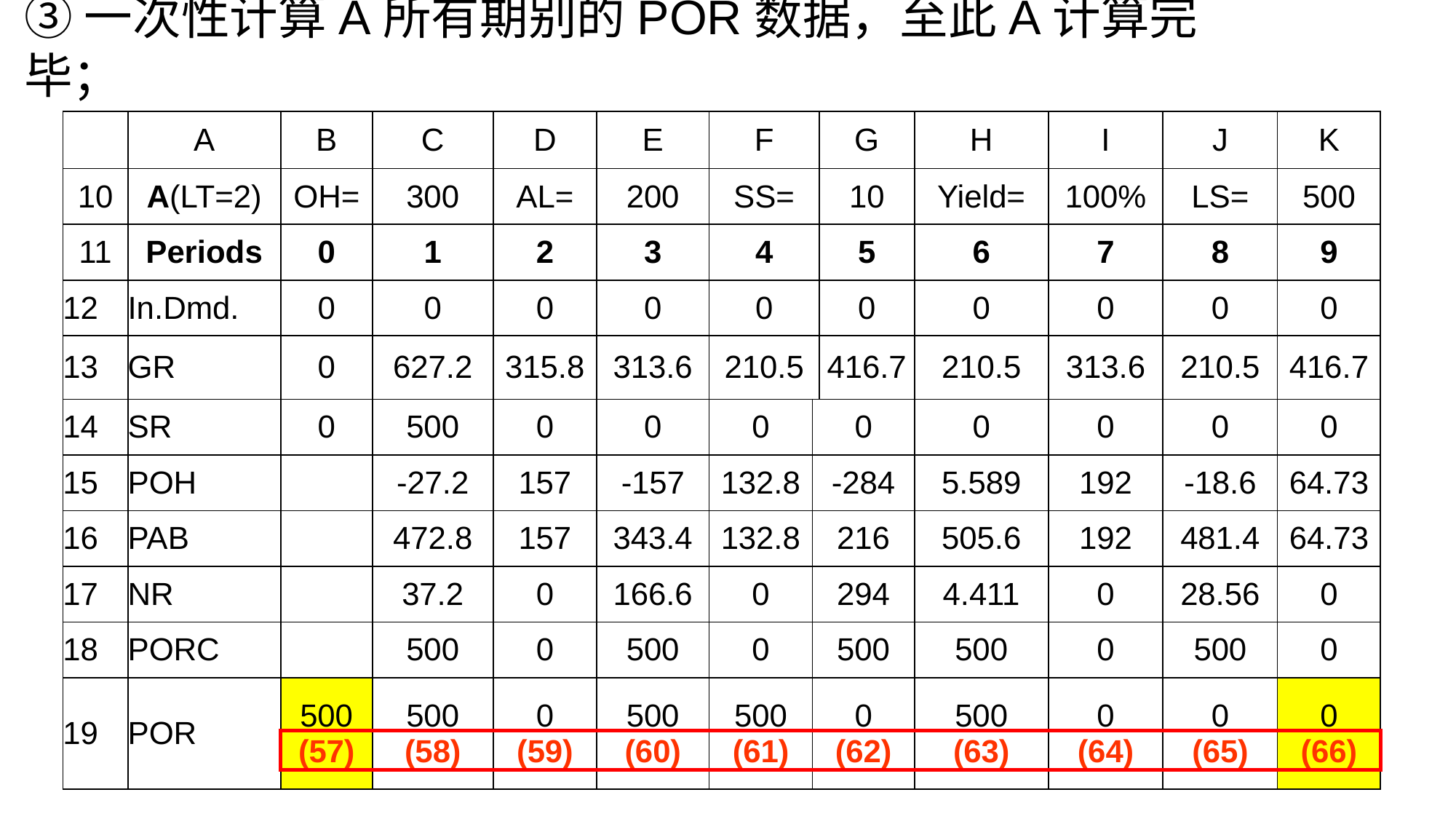

③一次性计算A所有期别的POR数据，至此A计算完毕；
|  | A | B | C | D | E | F |  | G | H | I | J | K |
| --- | --- | --- | --- | --- | --- | --- | --- | --- | --- | --- | --- | --- |
| 10 | A(LT=2) | OH= | 300 | AL= | 200 | SS= |  | 10 | Yield= | 100% | LS= | 500 |
| 11 | Periods | 0 | 1 | 2 | 3 | 4 |  | 5 | 6 | 7 | 8 | 9 |
| 12 | In.Dmd. | 0 | 0 | 0 | 0 | 0 |  | 0 | 0 | 0 | 0 | 0 |
| 13 | GR | 0 | 627.2 | 315.8 | 313.6 | 210.5 |  | 416.7 | 210.5 | 313.6 | 210.5 | 416.7 |
| 14 | SR | 0 | 500 | 0 | 0 | 0 | 0 |  | 0 | 0 | 0 | 0 |
| 15 | POH |  | -27.2 | 157 | -157 | 132.8 | -284 |  | 5.589 | 192 | -18.6 | 64.73 |
| 16 | PAB |  | 472.8 | 157 | 343.4 | 132.8 | 216 |  | 505.6 | 192 | 481.4 | 64.73 |
| 17 | NR |  | 37.2 | 0 | 166.6 | 0 | 294 |  | 4.411 | 0 | 28.56 | 0 |
| 18 | PORC |  | 500 | 0 | 500 | 0 | 500 |  | 500 | 0 | 500 | 0 |
| 19 | POR | 500 (57) | 500 (58) | 0 (59) | 500 (60) | 500 (61) | 0 (62) |  | 500 (63) | 0 (64) | 0 (65) | 0 (66) |

38